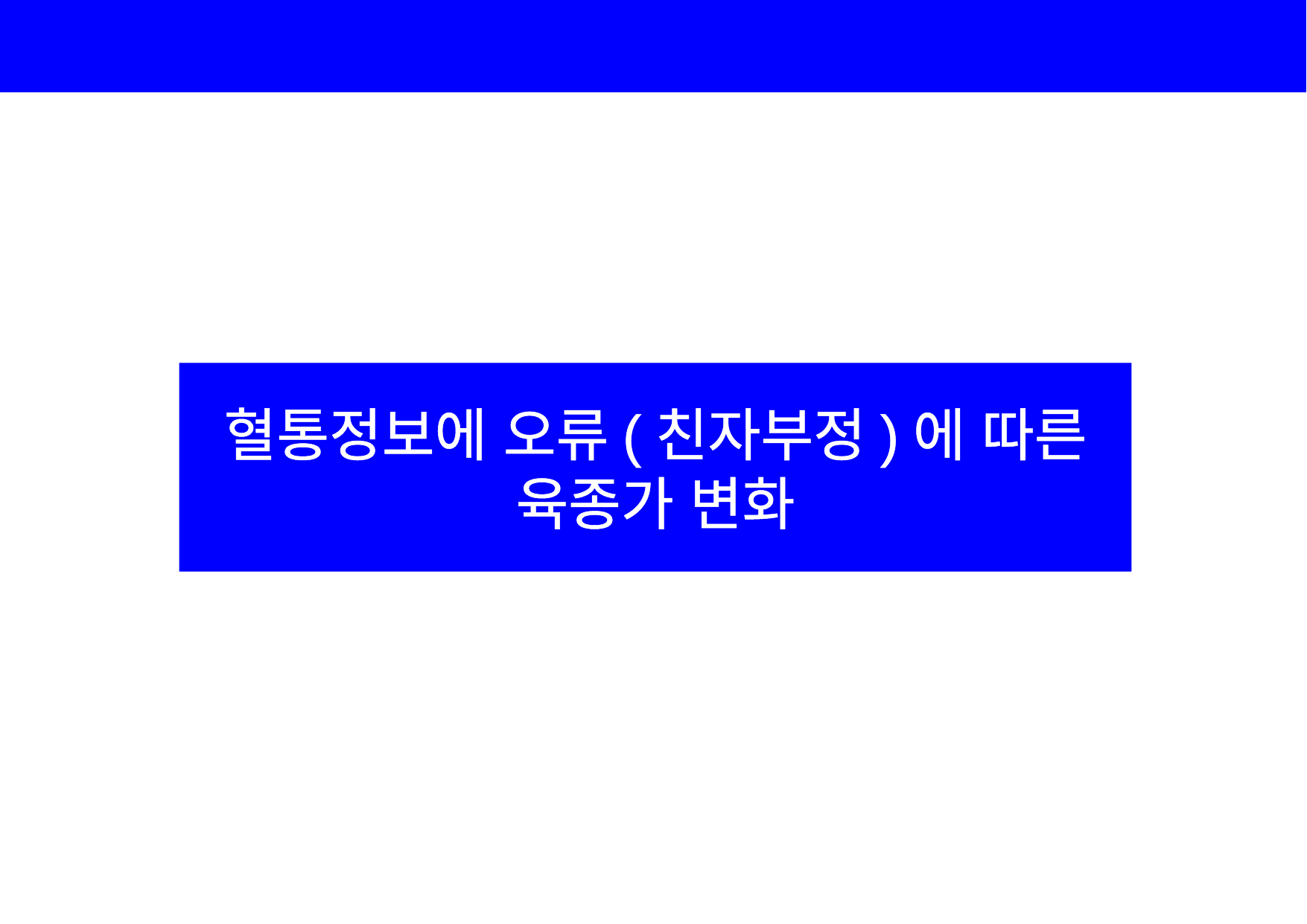

|  |
| --- |

혈통정보에 오류(친자부정)에 따른
육종가 변화